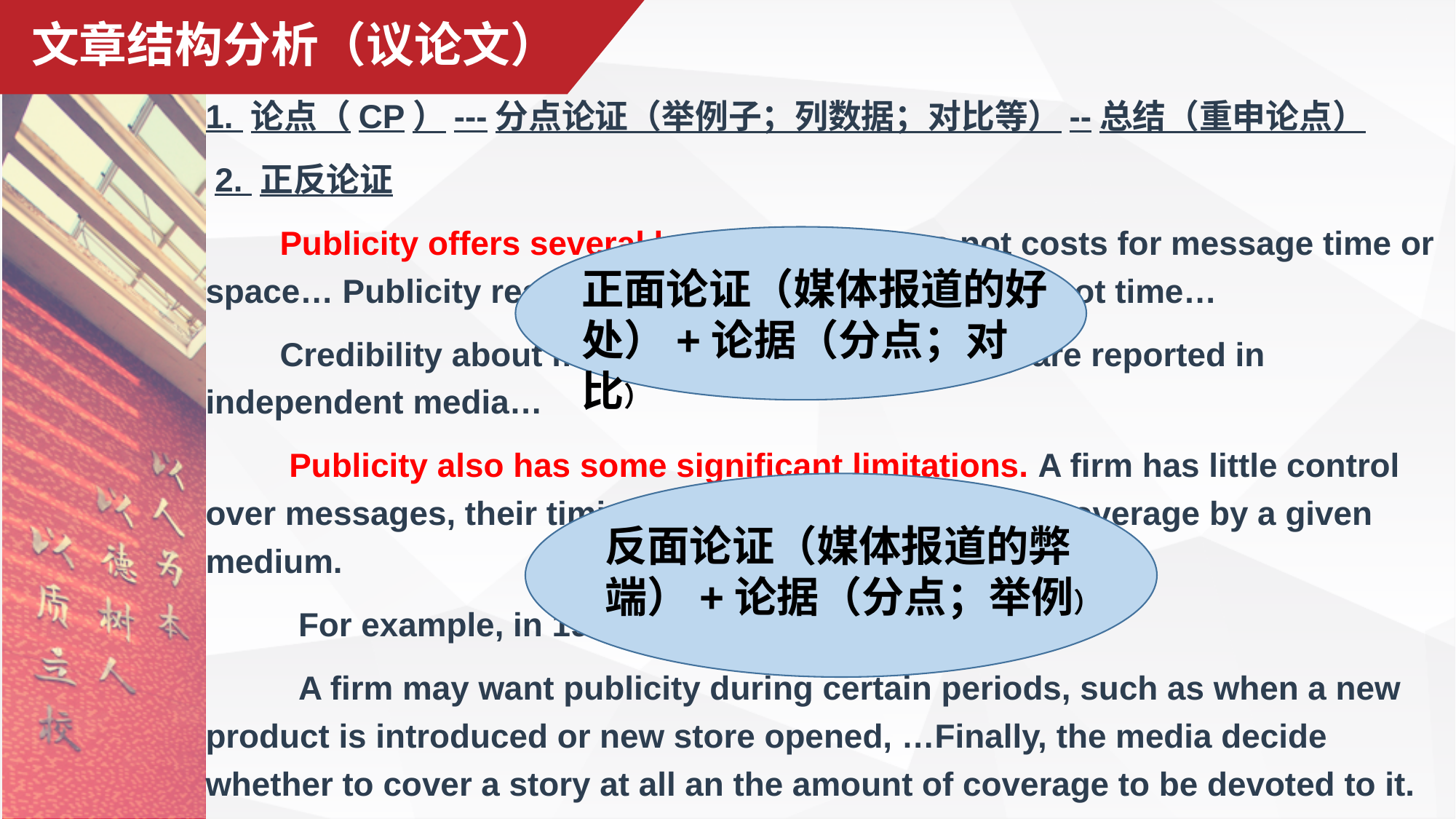

# 文章结构分析（议论文）
1. 论点（CP）---分点论证（举例子；列数据；对比等）--总结（重申论点）
 2. 正反论证
        Publicity offers several benefits. There are not costs for message time or space… Publicity reaches a mass audience within a shot time…
        Credibility about message is high, because thy are reported in independent media…
         Publicity also has some significant limitations. A firm has little control over messages, their timing, their placement, or their coverage by a given medium.
          For example, in 1982, …
          A firm may want publicity during certain periods, such as when a new product is introduced or new store opened, …Finally, the media decide whether to cover a story at all an the amount of coverage to be devoted to it.

正面论证（媒体报道的好处）+论据（分点；对比）

反面论证（媒体报道的弊端）+论据（分点；举例）